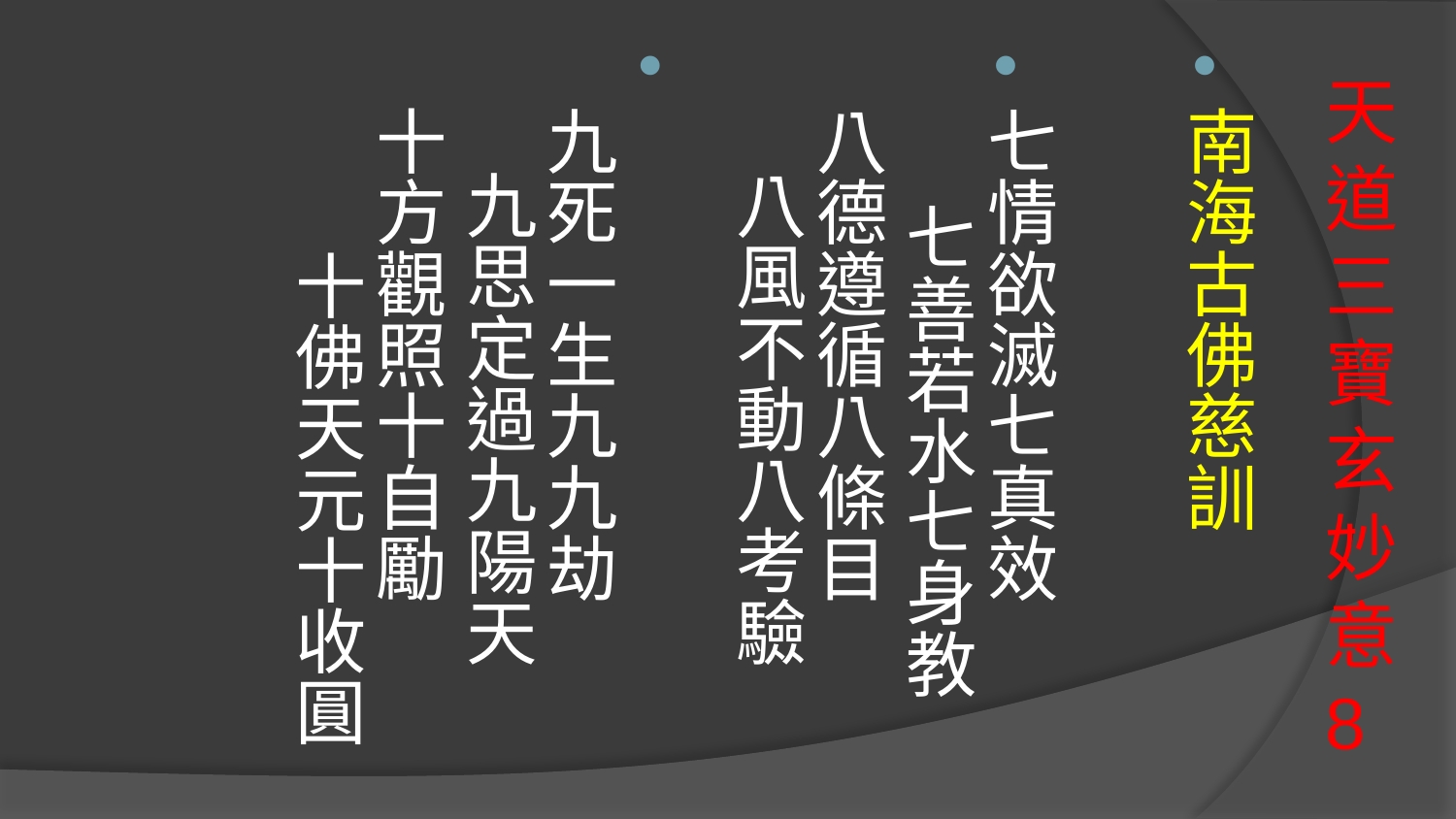

南海古佛慈訓

七情欲滅七真效                 七善若水七身教
八德遵循八條目               八風不動八考驗
 
九死一生九九劫               九思定過九陽天
十方觀照十自勵                    十佛天元十收圓

# 天道三寶玄妙意8